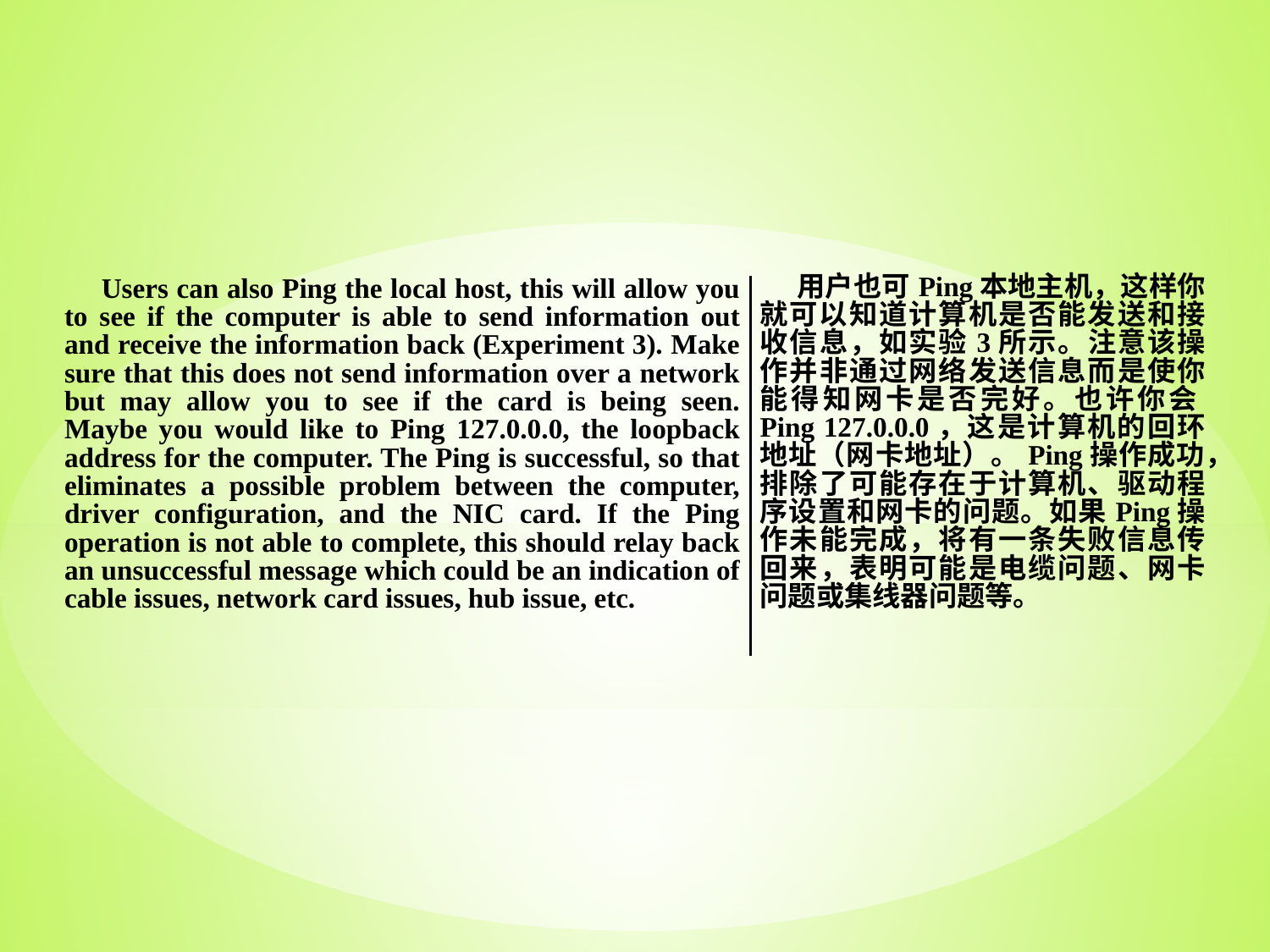

| Users can also Ping the local host, this will allow you to see if the computer is able to send information out and receive the information back (Experiment 3). Make sure that this does not send information over a network but may allow you to see if the card is being seen. Maybe you would like to Ping 127.0.0.0, the loopback address for the computer. The Ping is successful, so that eliminates a possible problem between the computer, driver configuration, and the NIC card. If the Ping operation is not able to complete, this should relay back an unsuccessful message which could be an indication of cable issues, network card issues, hub issue, etc. | 用户也可Ping本地主机，这样你就可以知道计算机是否能发送和接收信息，如实验3所示。注意该操作并非通过网络发送信息而是使你能得知网卡是否完好。也许你会Ping 127.0.0.0，这是计算机的回环地址（网卡地址）。Ping操作成功，排除了可能存在于计算机、驱动程序设置和网卡的问题。如果Ping操作未能完成，将有一条失败信息传回来，表明可能是电缆问题、网卡问题或集线器问题等。 |
| --- | --- |